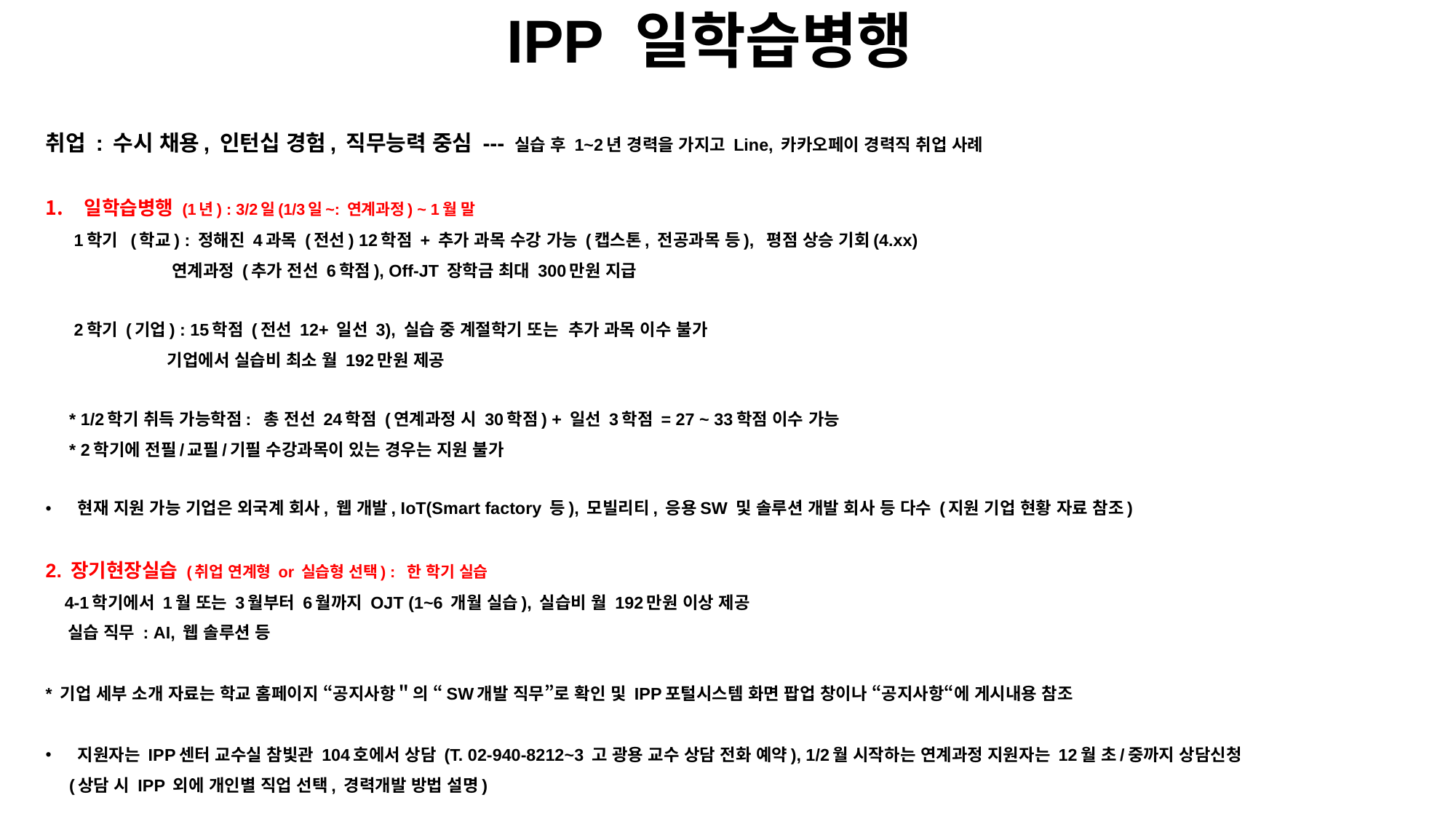

# IPP 일학습병행
취업 : 수시 채용, 인턴십 경험, 직무능력 중심 --- 실습 후 1~2년 경력을 가지고 Line, 카카오페이 경력직 취업 사례

일학습병행 (1년) : 3/2일(1/3일~: 연계과정) ~ 1월 말
      1학기  (학교) : 정해진 4과목 (전선) 12학점 + 추가 과목 수강 가능 (캡스톤, 전공과목 등),  평점 상승 기회(4.xx)
                          연계과정 (추가 전선 6학점), Off-JT 장학금 최대 300만원 지급

      2학기 (기업) : 15학점 (전선 12+ 일선 3), 실습 중 계절학기 또는  추가 과목 이수 불가
                         기업에서 실습비 최소 월 192만원 제공

     * 1/2학기 취득 가능학점:  총 전선 24학점 (연계과정 시 30학점) + 일선 3학점 = 27 ~ 33학점 이수 가능
     * 2학기에 전필/교필/기필 수강과목이 있는 경우는 지원 불가

현재 지원 가능 기업은 외국계 회사, 웹 개발, IoT(Smart factory 등), 모빌리티, 응용SW 및 솔루션 개발 회사 등 다수 (지원 기업 현황 자료 참조)

2. 장기현장실습 (취업 연계형 or 실습형 선택) :  한 학기 실습
    4-1학기에서 1월 또는 3월부터 6월까지 OJT (1~6 개월 실습), 실습비 월 192만원 이상 제공
    실습 직무 : AI, 웹 솔루션 등

* 기업 세부 소개 자료는 학교 홈페이지 “공지사항＂의 “SW개발 직무”로 확인 및 IPP포털시스템 화면 팝업 창이나 “공지사항“에 게시내용 참조

지원자는 IPP센터 교수실 참빛관 104호에서 상담 (T. 02-940-8212~3 고 광용 교수 상담 전화 예약), 1/2월 시작하는 연계과정 지원자는 12월 초/중까지 상담신청
     (상담 시 IPP 외에 개인별 직업 선택, 경력개발 방법 설명)